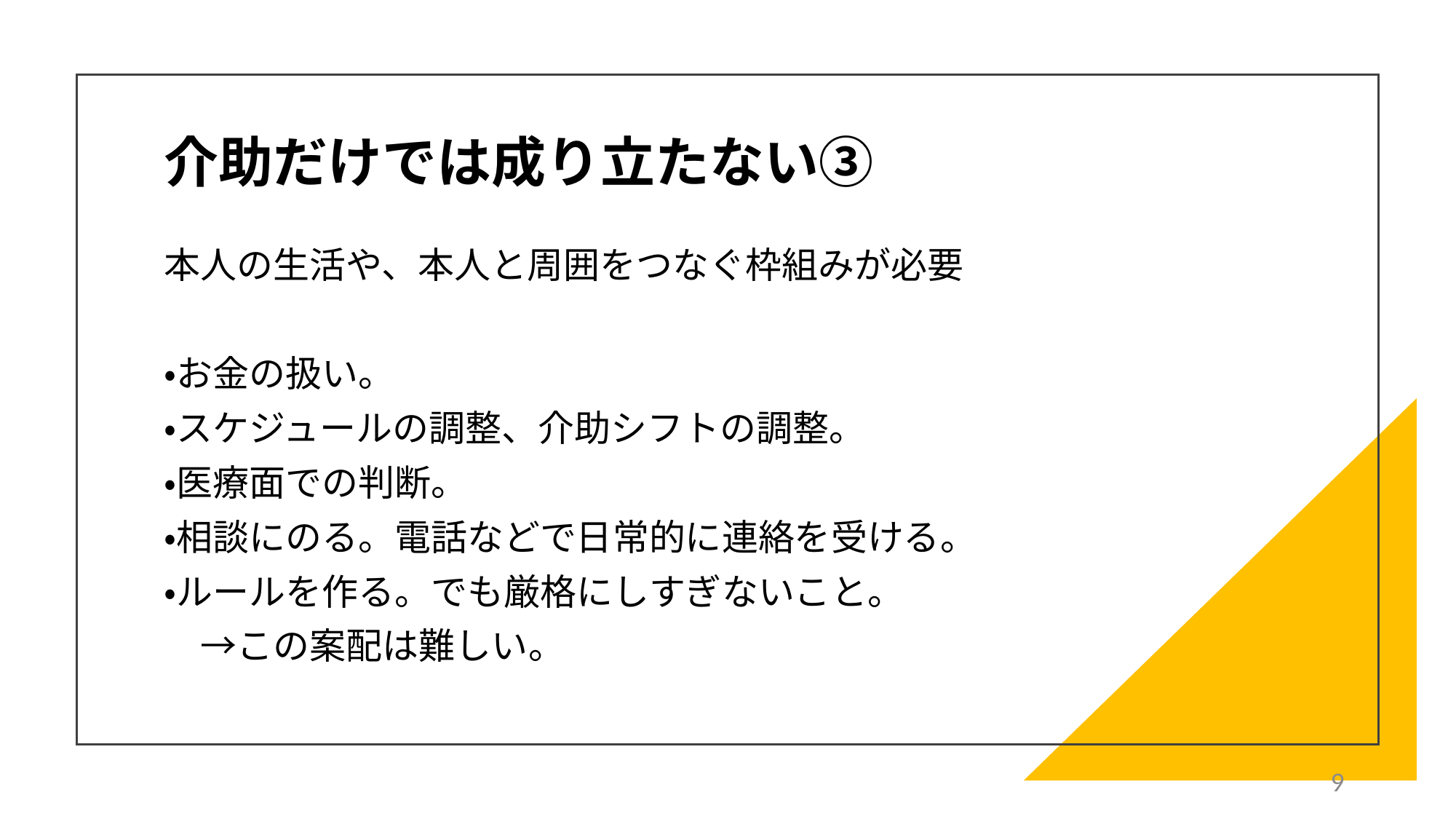

# 介助だけでは成り立たない③
本人の生活や、本人と周囲をつなぐ枠組みが必要

・お金の扱い。
・スケジュールの調整、介助シフトの調整。
・医療面での判断。
・相談にのる。電話などで日常的に連絡を受ける。
・ルールを作る。でも厳格にしすぎないこと。
　→この案配は難しい。

9